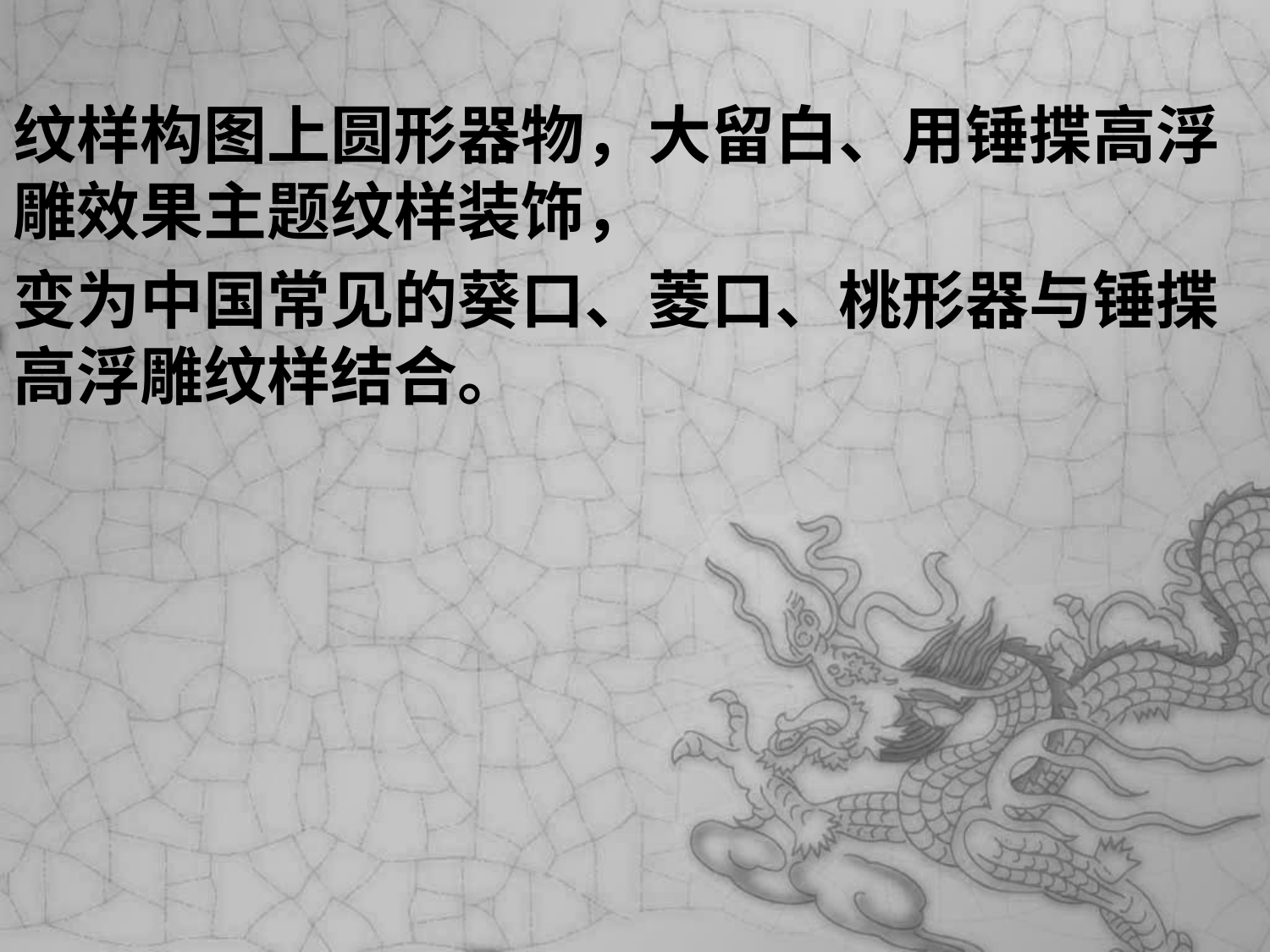

纹样构图上圆形器物，大留白、用锤揲高浮雕效果主题纹样装饰，
变为中国常见的葵口、菱口、桃形器与锤揲高浮雕纹样结合。